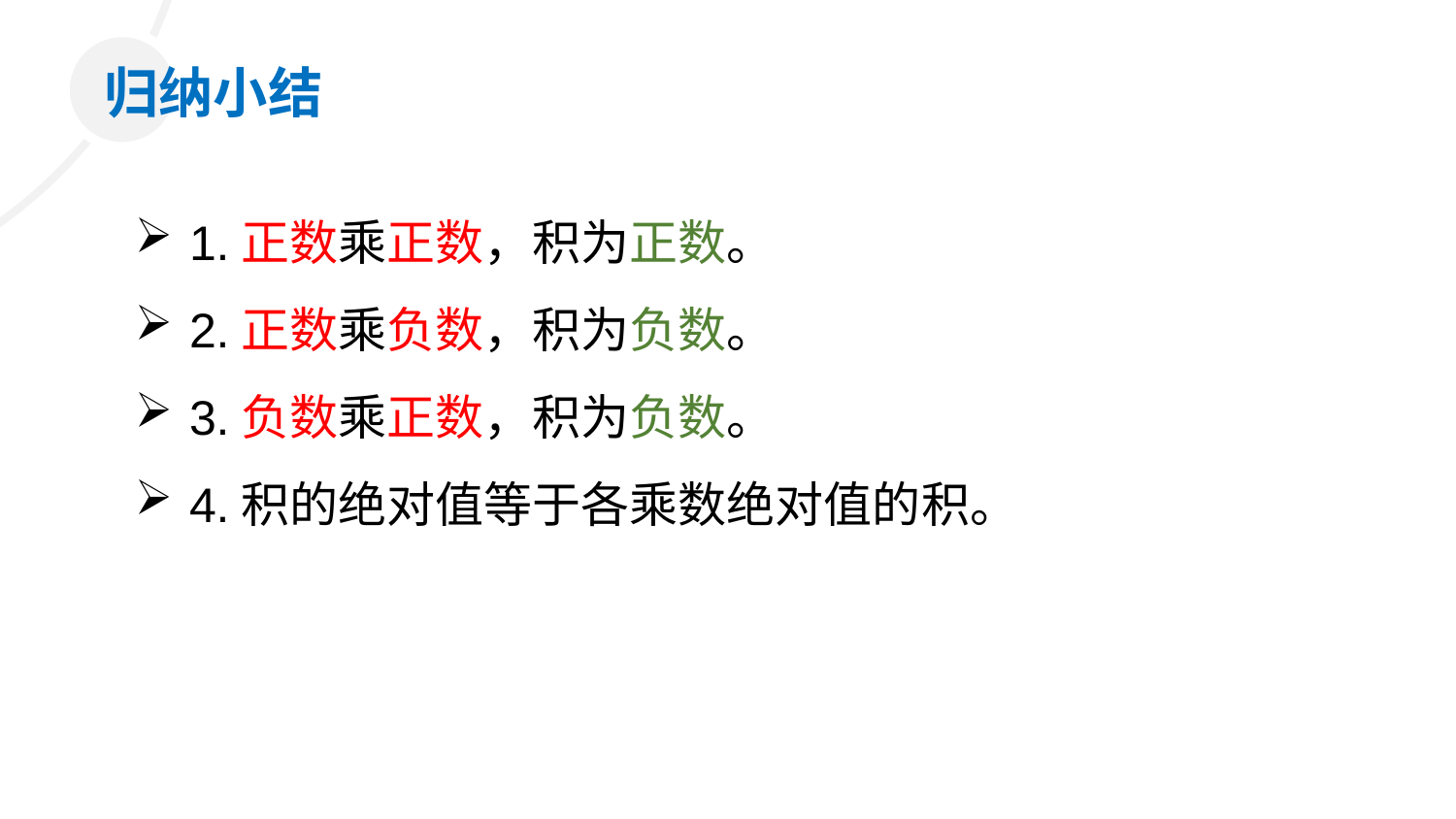

归纳小结
1.正数乘正数，积为正数。
2.正数乘负数，积为负数。
3.负数乘正数，积为负数。
4.积的绝对值等于各乘数绝对值的积。